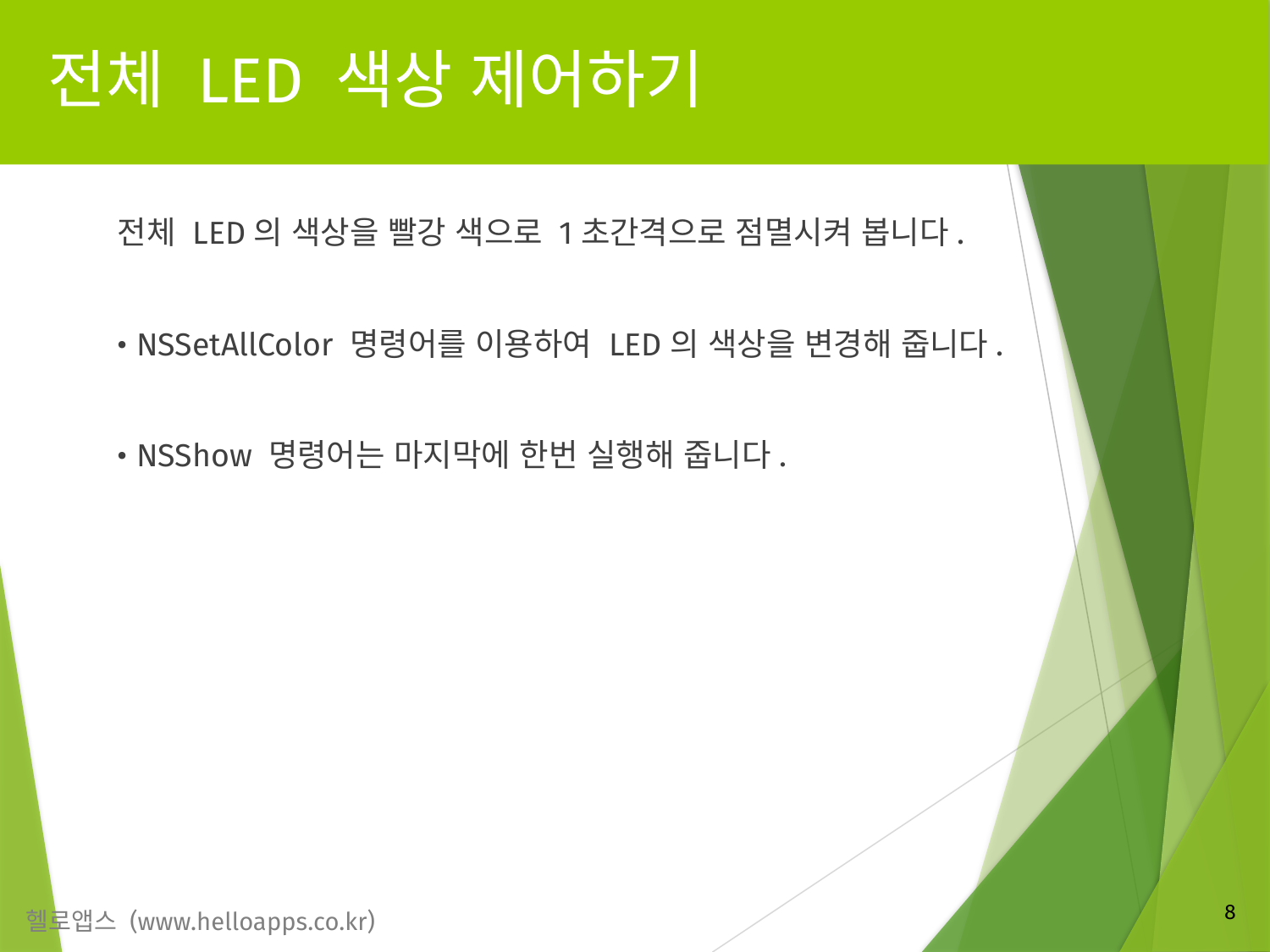

# 전체 LED 색상 제어하기
전체 LED의 색상을 빨강 색으로 1초간격으로 점멸시켜 봅니다.

• NSSetAllColor 명령어를 이용하여 LED의 색상을 변경해 줍니다.

• NSShow 명령어는 마지막에 한번 실행해 줍니다.
8